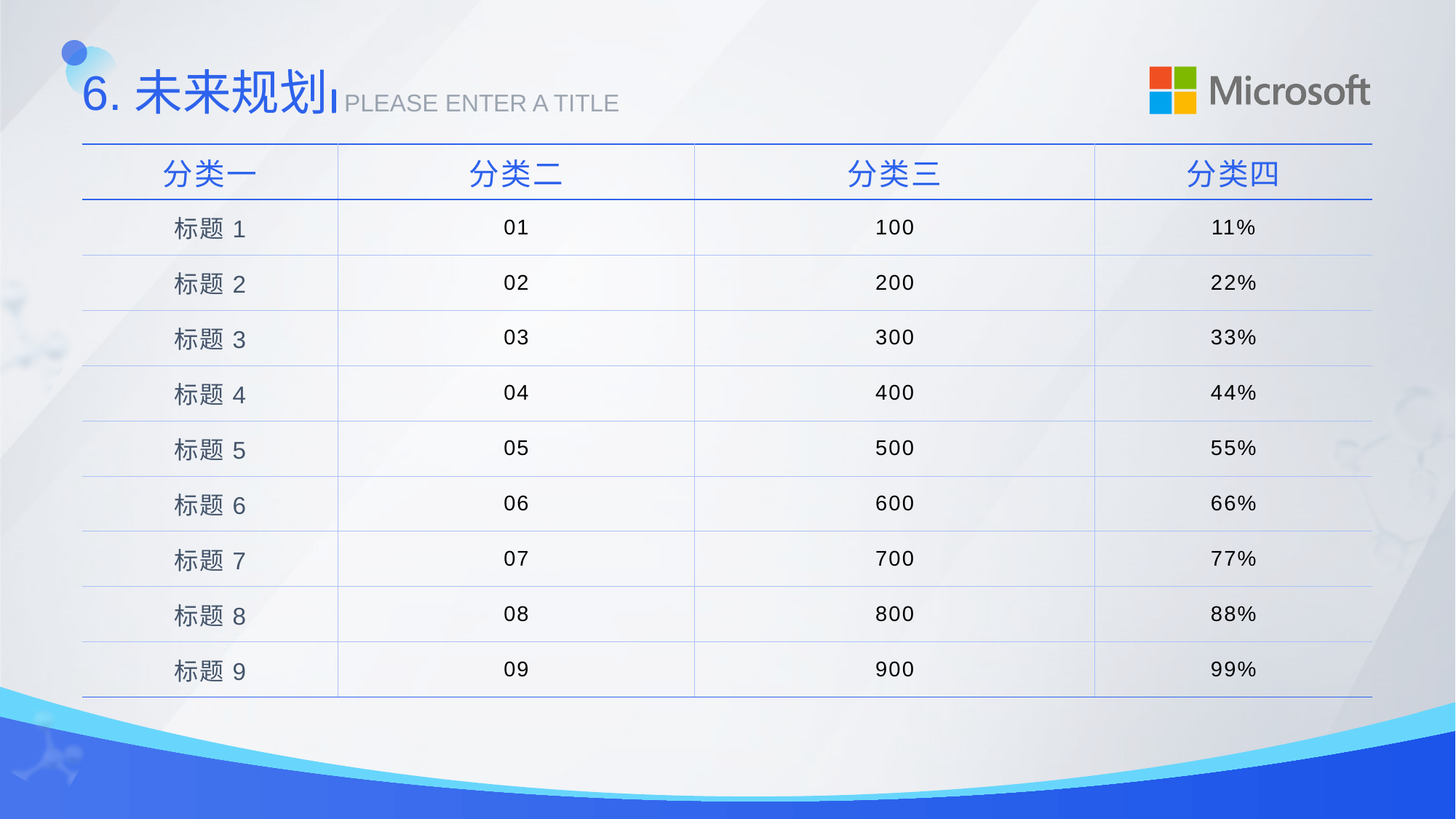

6.未来规划
PLEASE ENTER A TITLE
| 分类一 | 分类二 | 分类三 | 分类四 |
| --- | --- | --- | --- |
| 标题1 | 01 | 100 | 11% |
| 标题2 | 02 | 200 | 22% |
| 标题3 | 03 | 300 | 33% |
| 标题4 | 04 | 400 | 44% |
| 标题5 | 05 | 500 | 55% |
| 标题6 | 06 | 600 | 66% |
| 标题7 | 07 | 700 | 77% |
| 标题8 | 08 | 800 | 88% |
| 标题9 | 09 | 900 | 99% |